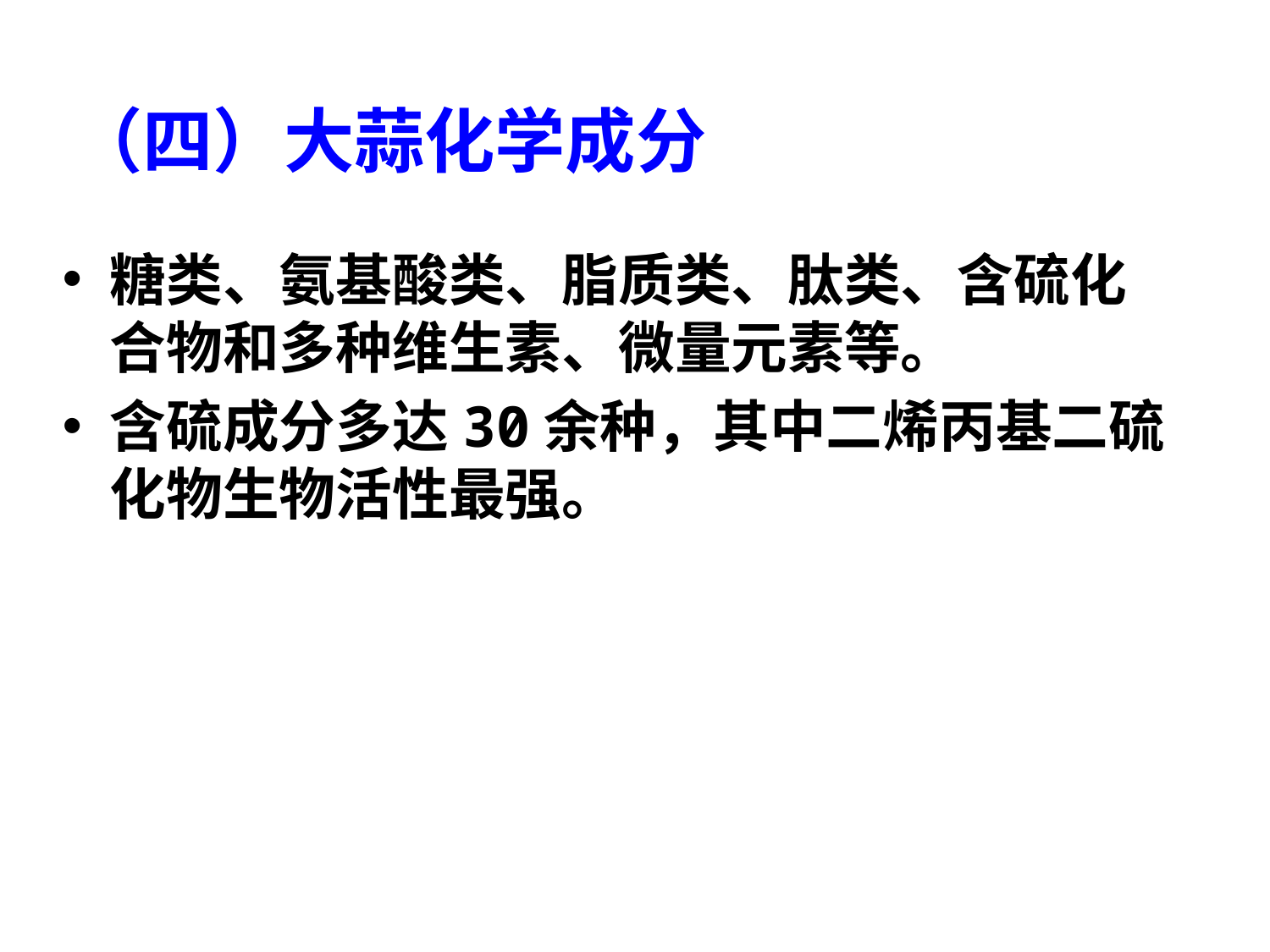

# （四）大蒜化学成分
糖类、氨基酸类、脂质类、肽类、含硫化合物和多种维生素、微量元素等。
含硫成分多达30余种，其中二烯丙基二硫化物生物活性最强。